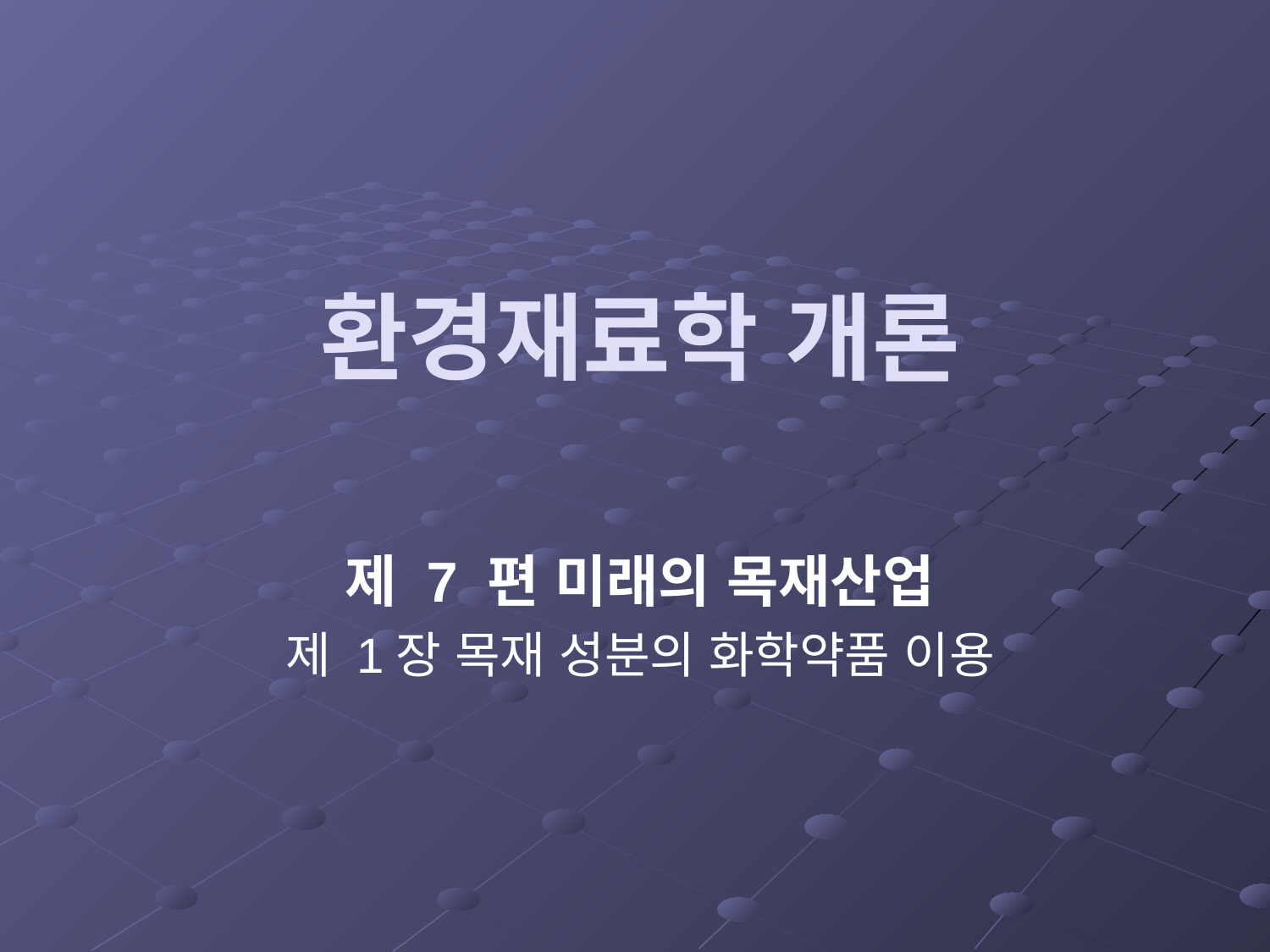

# 환경재료학 개론
제 7 편 미래의 목재산업
제 1장 목재 성분의 화학약품 이용